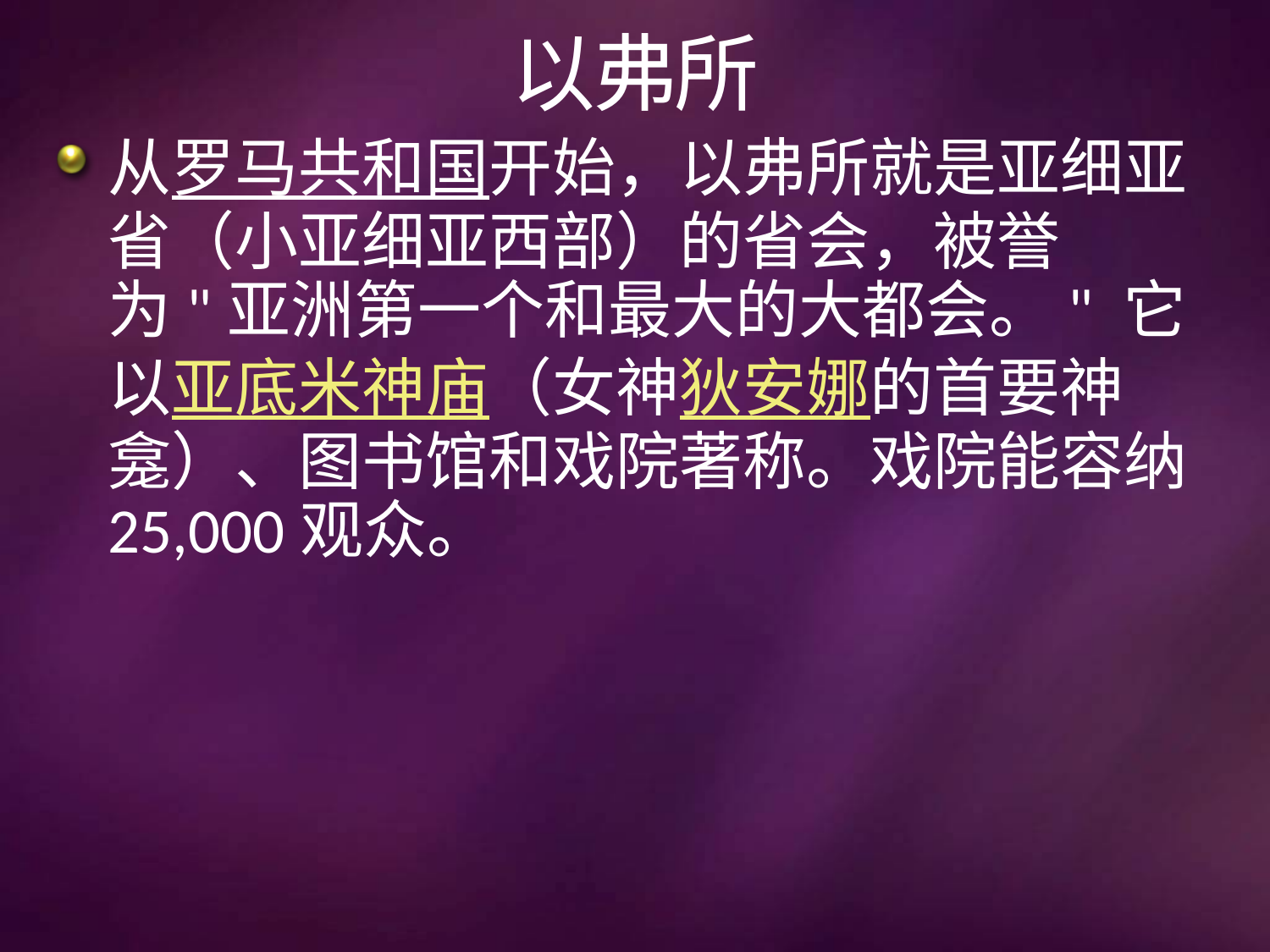

# 以弗所
从罗马共和国开始，以弗所就是亚细亚省（小亚细亚西部）的省会，被誉为"亚洲第一个和最大的大都会。" 它以亚底米神庙（女神狄安娜的首要神龛）、图书馆和戏院著称。戏院能容纳25,000观众。